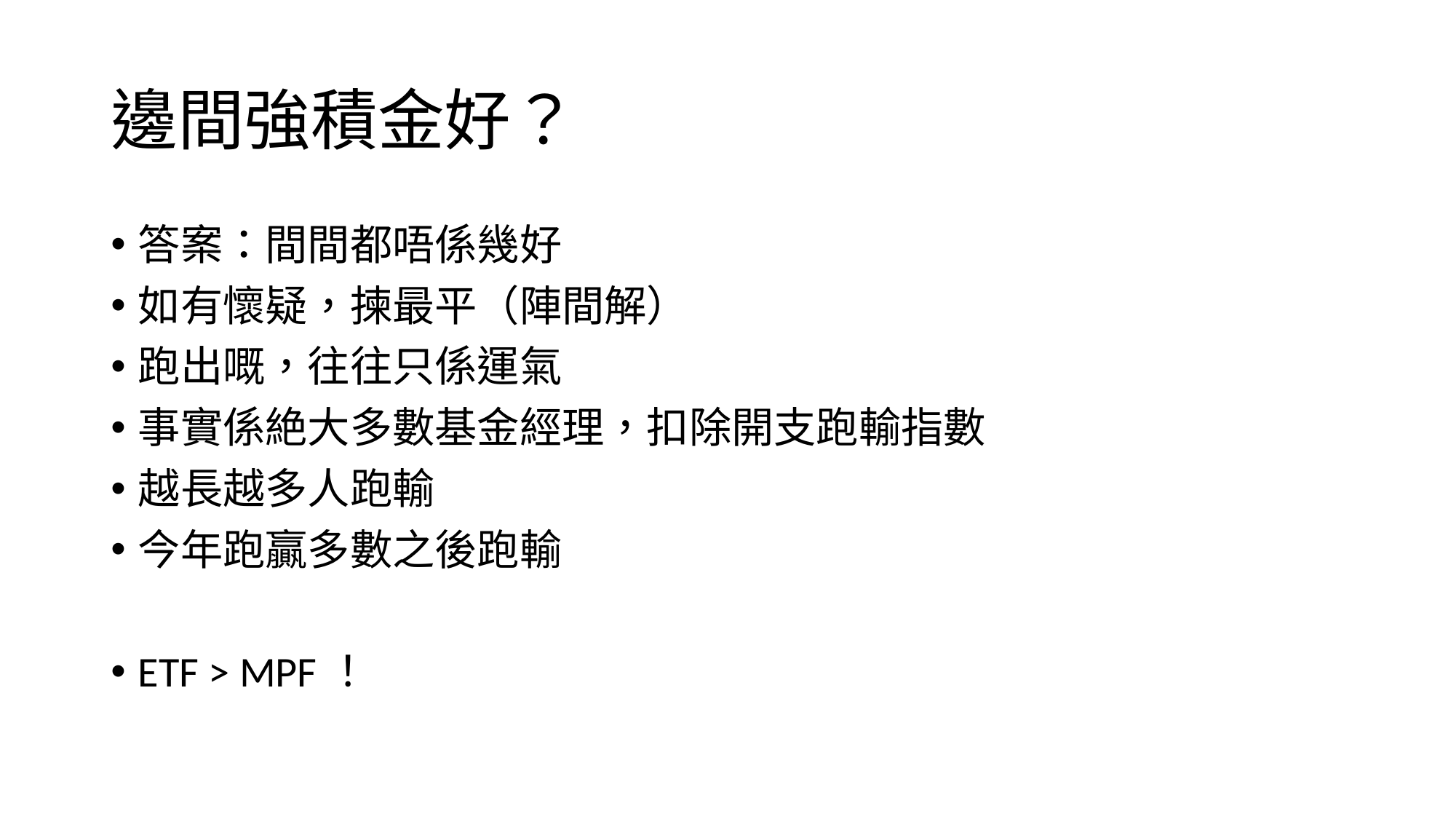

# 邊間強積金好？
答案：間間都唔係幾好
如有懷疑，揀最平（陣間解）
跑出嘅，往往只係運氣
事實係絶大多數基金經理，扣除開支跑輸指數
越長越多人跑輸
今年跑贏多數之後跑輸

ETF > MPF！